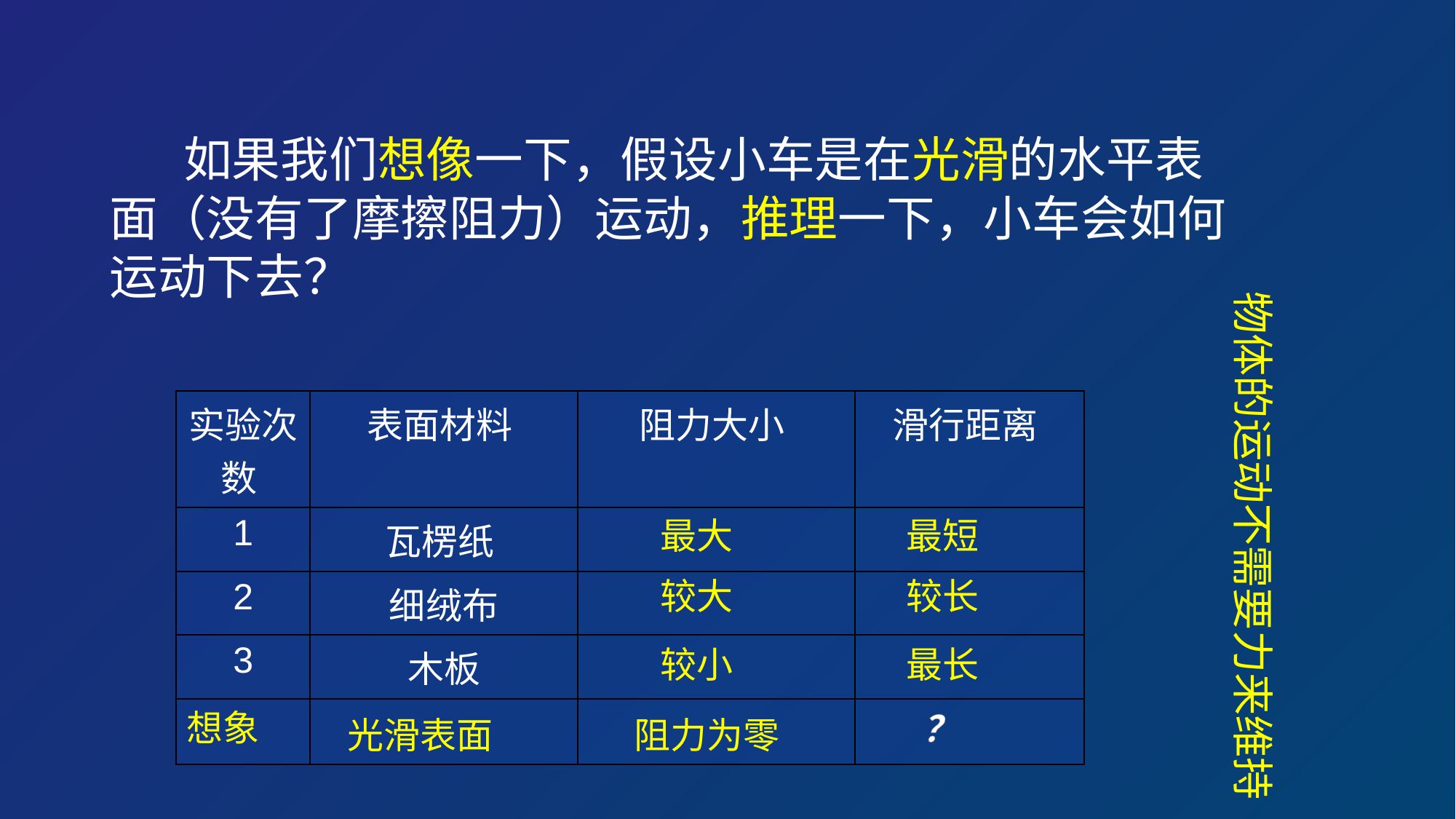

如果我们想像一下，假设小车是在光滑的水平表面（没有了摩擦阻力）运动，推理一下，小车会如何运动下去？
物体的运动不需要力来维持
| 实验次数 | 表面材料 | 阻力大小 | 滑行距离 |
| --- | --- | --- | --- |
| 1 | 瓦楞纸 |  |  |
| 2 | 细绒布 |  |  |
| 3 | 木板 |  |  |
|  |  |  |  |
最大
最短
较大
较长
较小
最长
想象
？
光滑表面
阻力为零